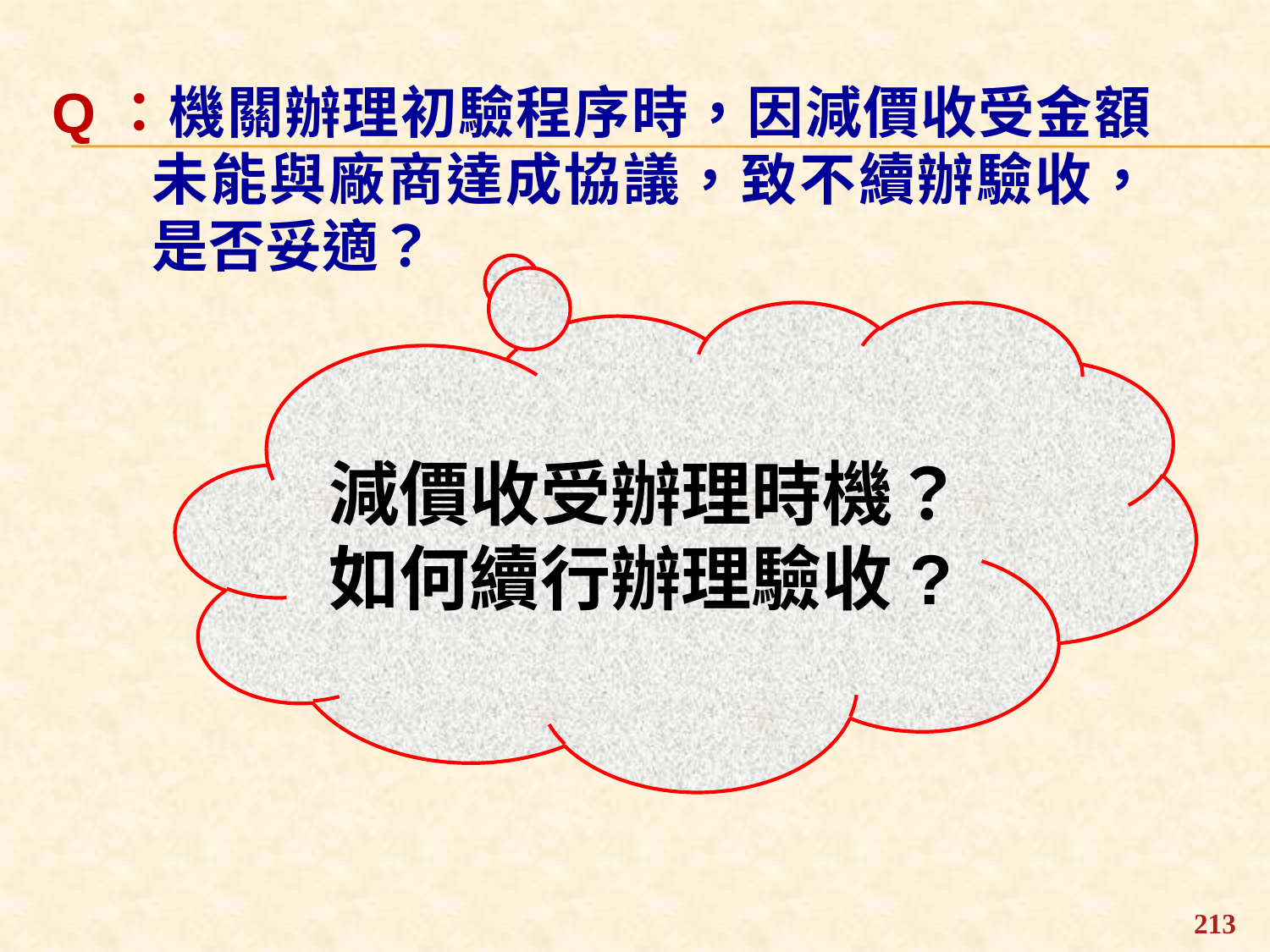

Q：機關辦理初驗程序時，因減價收受金額未能與廠商達成協議，致不續辦驗收，是否妥適？
減價收受辦理時機？
如何續行辦理驗收?
213